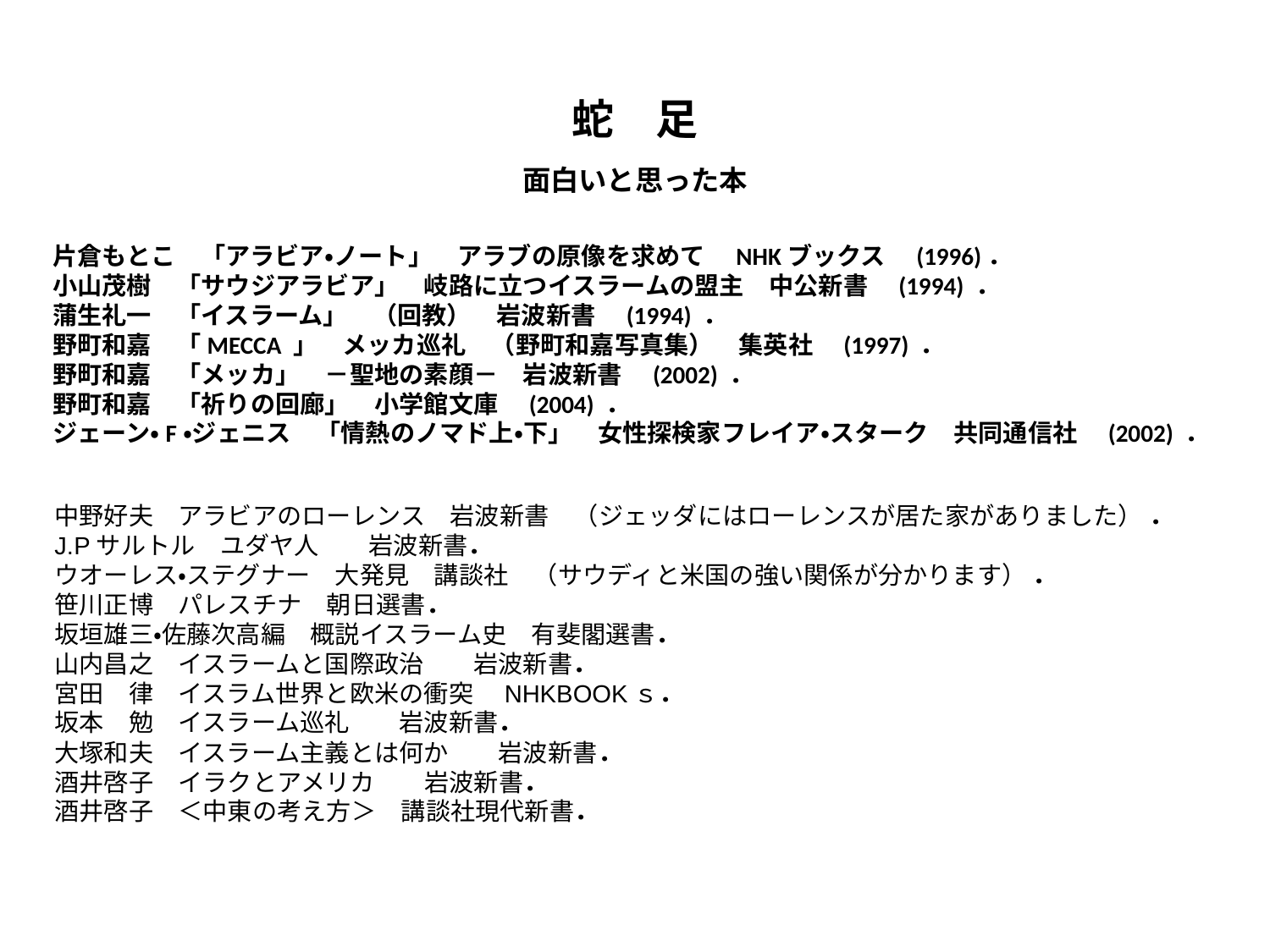

蛇　足
面白いと思った本
片倉もとこ　「アラビア・ノート」　アラブの原像を求めて　NHKブックス　(1996)．
小山茂樹　「サウジアラビア」　岐路に立つイスラームの盟主　中公新書　(1994) ．
蒲生礼一　「イスラーム」　（回教）　岩波新書　(1994) ．
野町和嘉　「MECCA 」　メッカ巡礼　（野町和嘉写真集）　集英社　(1997) ．
野町和嘉　「メッカ」　－聖地の素顔－　岩波新書　(2002) ．
野町和嘉　「祈りの回廊」　小学館文庫　(2004) ．
ジェーン・F・ジェニス　「情熱のノマド上・下」　女性探検家フレイア・スターク　共同通信社　(2002) ．
中野好夫　アラビアのローレンス　岩波新書　（ジェッダにはローレンスが居た家がありました） ．
J.Pサルトル　ユダヤ人　　岩波新書．
ウオーレス・ステグナー　大発見　講談社　（サウディと米国の強い関係が分かります） ．
笹川正博　パレスチナ　朝日選書．
坂垣雄三・佐藤次高編　概説イスラーム史　有斐閣選書．
山内昌之　イスラームと国際政治　　岩波新書．
宮田　律　イスラム世界と欧米の衝突　NHKBOOKｓ．
坂本　勉　イスラーム巡礼　　岩波新書．
大塚和夫　イスラーム主義とは何か　　岩波新書．
酒井啓子　イラクとアメリカ　　岩波新書．
酒井啓子　＜中東の考え方＞　講談社現代新書．